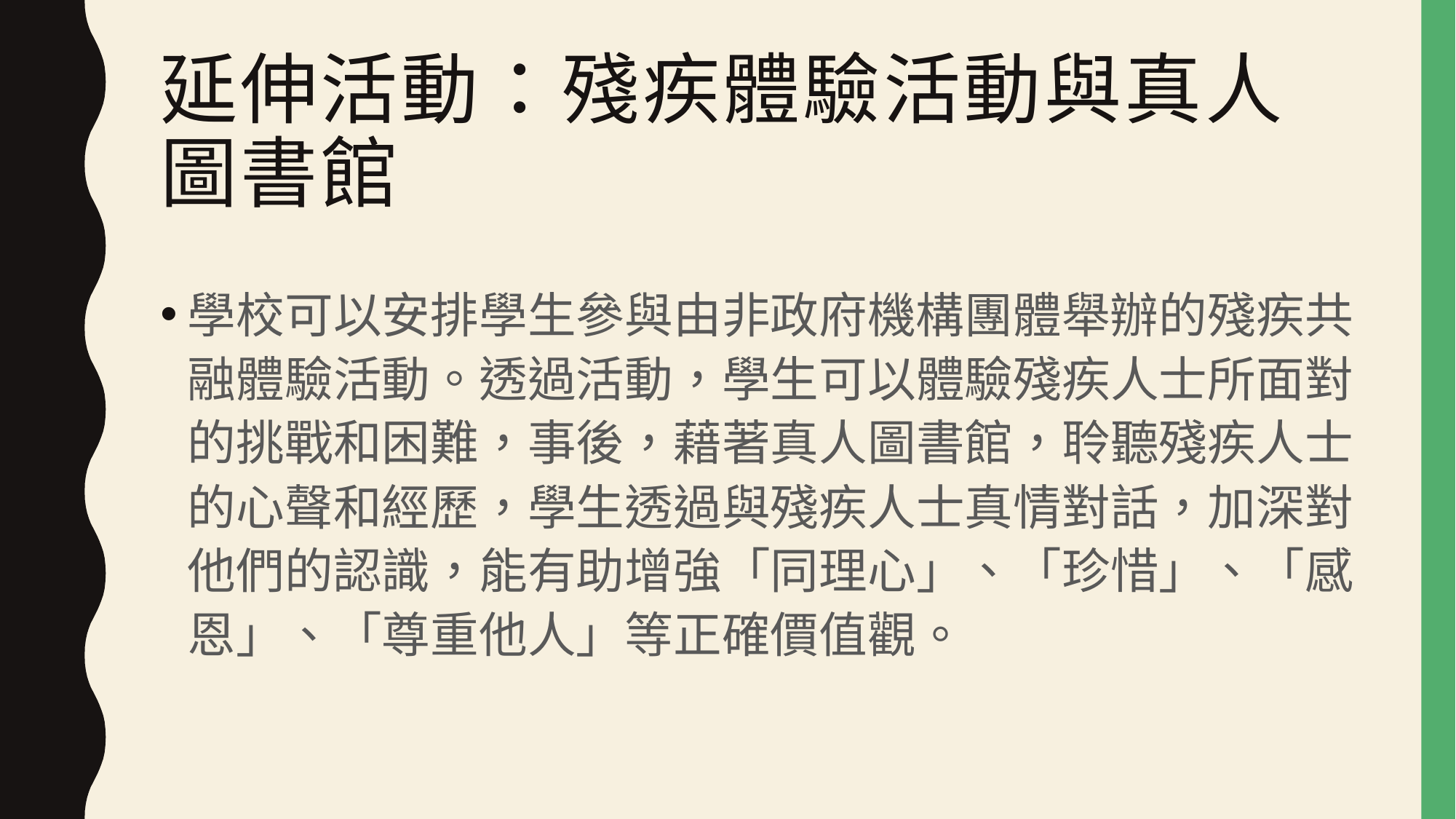

# 延伸活動：殘疾體驗活動與真人圖書館
學校可以安排學生參與由非政府機構團體舉辦的殘疾共融體驗活動。透過活動，學生可以體驗殘疾人士所面對的挑戰和困難，事後，藉著真人圖書館，聆聽殘疾人士的心聲和經歷，學生透過與殘疾人士真情對話，加深對他們的認識，能有助增強「同理心」、「珍惜」、「感恩」、「尊重他人」等正確價值觀。